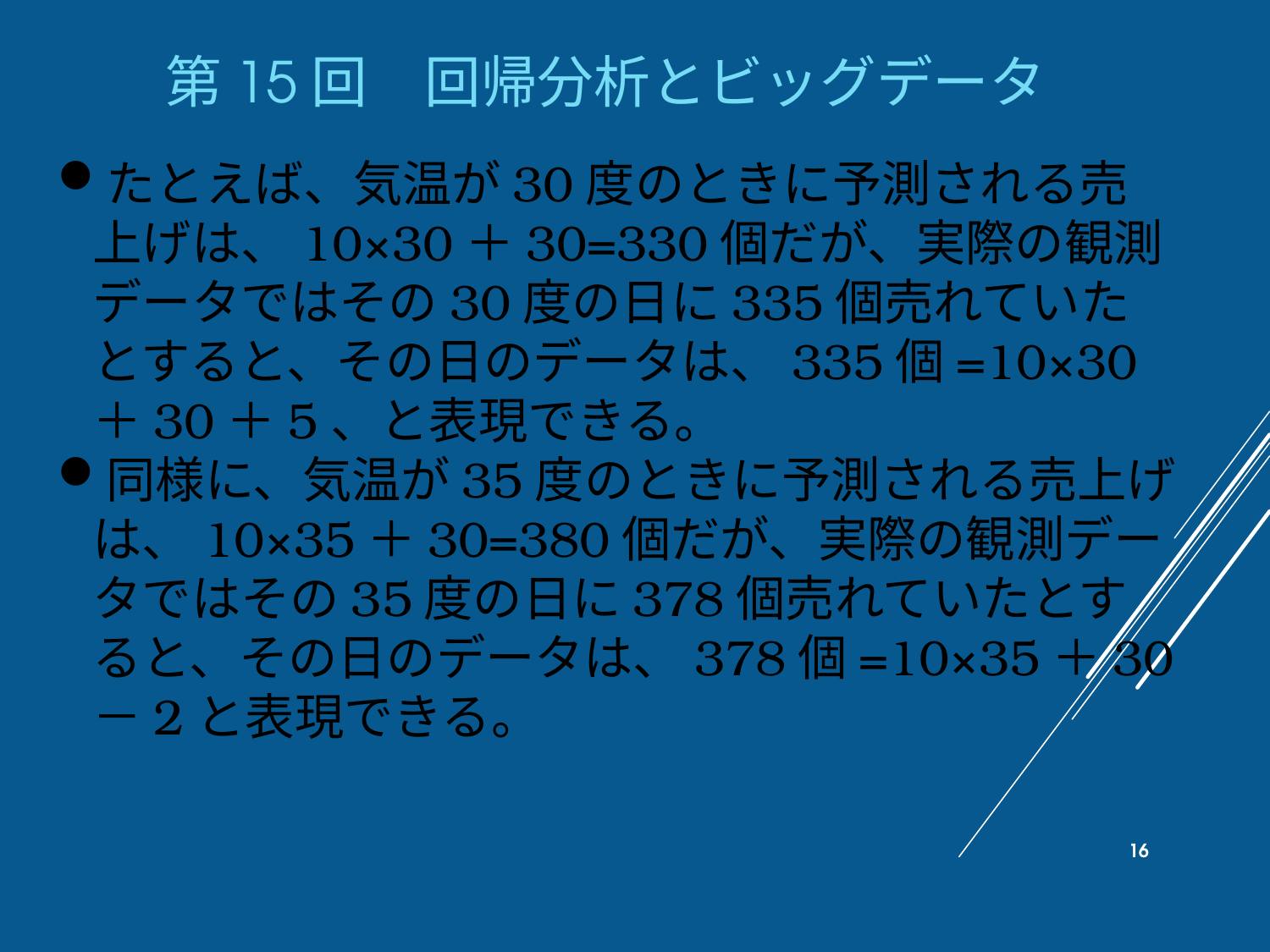

第15回　回帰分析とビッグデータ
たとえば、気温が30度のときに予測される売上げは、10×30＋30=330個だが、実際の観測データではその30度の日に335個売れていたとすると、その日のデータは、335個=10×30＋30＋5、と表現できる。
同様に、気温が35度のときに予測される売上げは、10×35＋30=380個だが、実際の観測データではその35度の日に378個売れていたとすると、その日のデータは、378個=10×35＋30－2と表現できる。

16